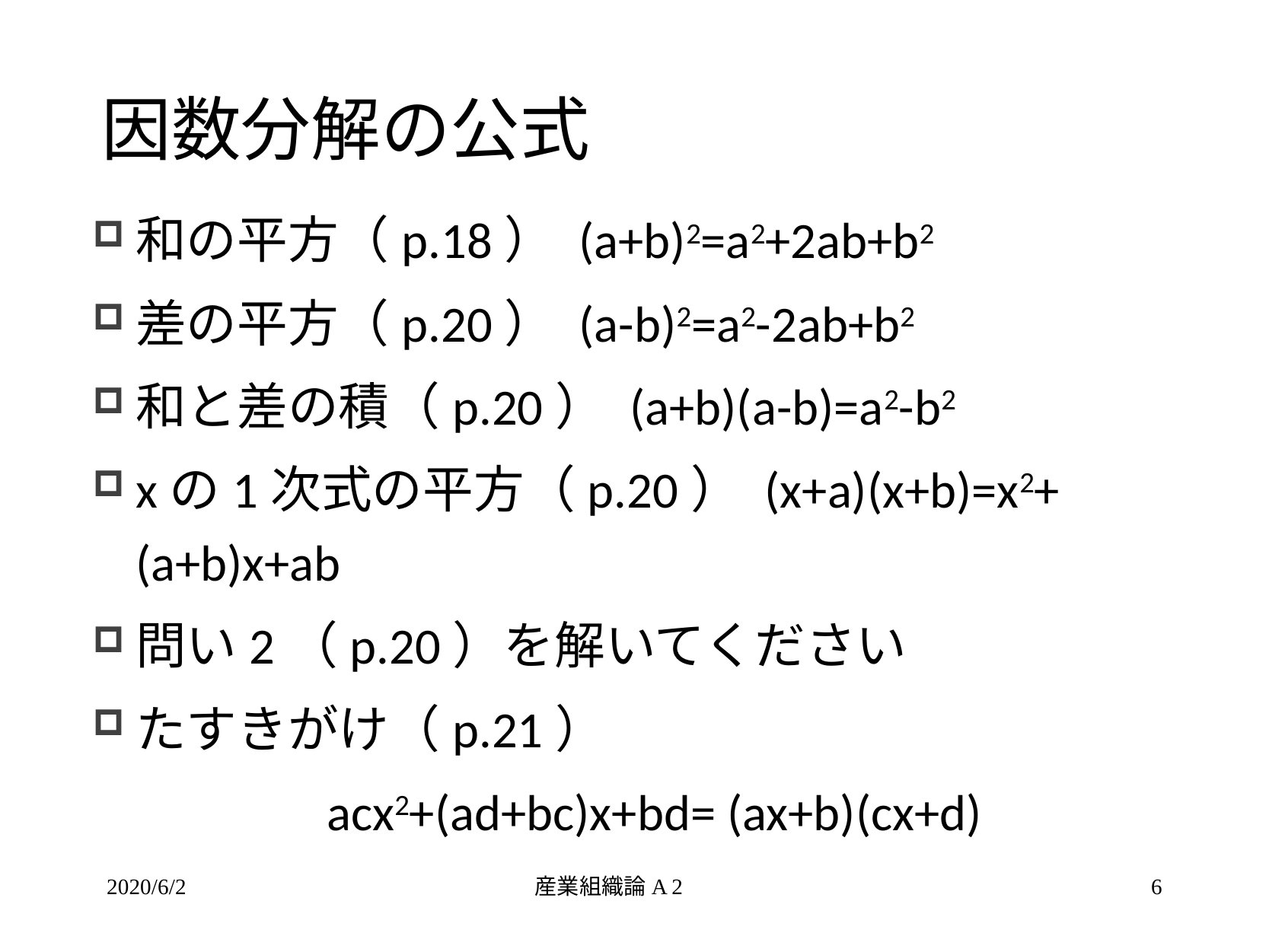

# 因数分解の公式
和の平方（p.18） (a+b)2=a2+2ab+b2
差の平方（p.20） (a-b)2=a2-2ab+b2
和と差の積（p.20） (a+b)(a-b)=a2-b2
xの1次式の平方（p.20） (x+a)(x+b)=x2+(a+b)x+ab
問い2（p.20）を解いてください
たすきがけ（p.21）
acx2+(ad+bc)x+bd= (ax+b)(cx+d)
2020/6/2
産業組織論A 2
6